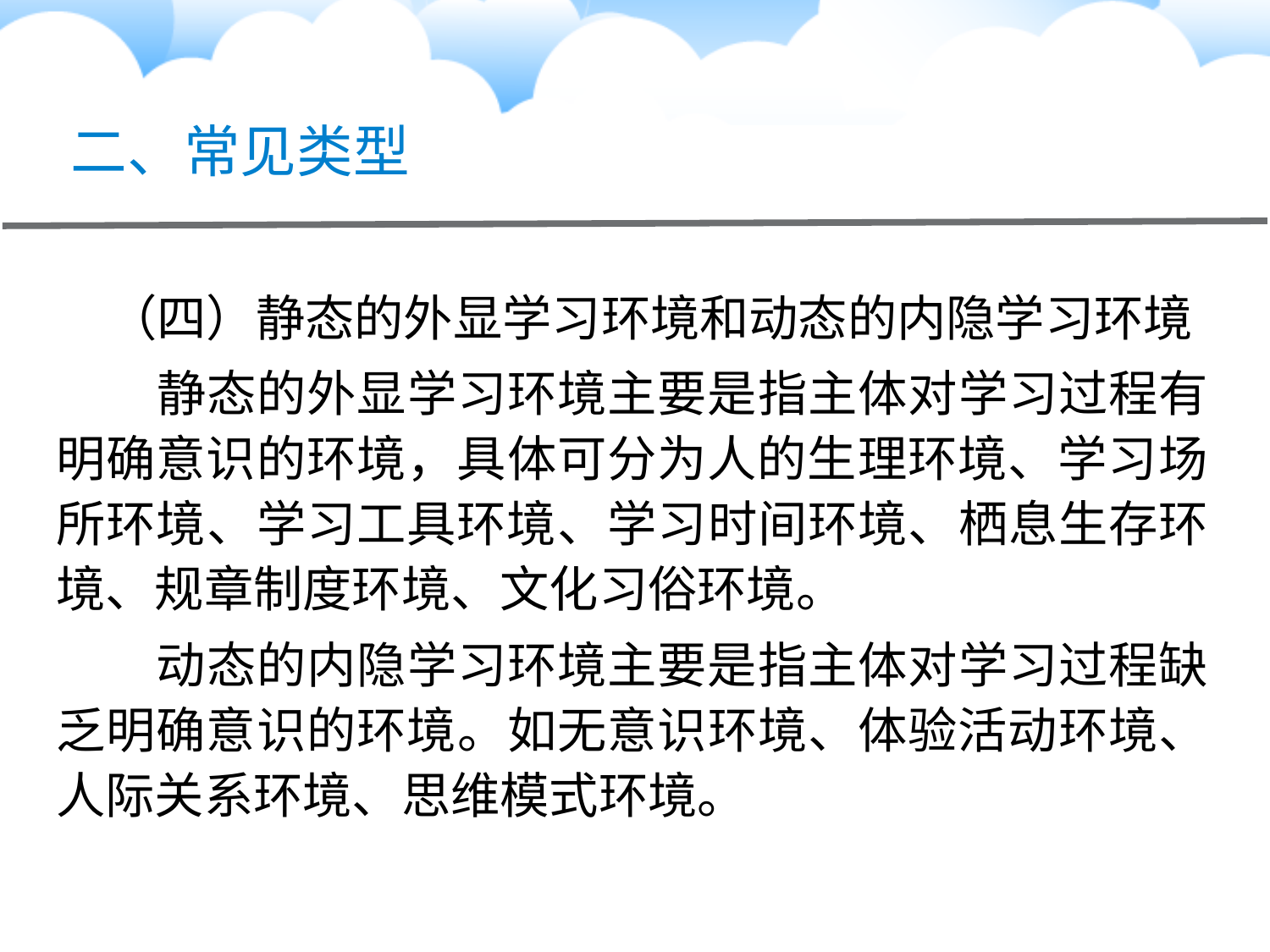

# 二、常见类型
 　（四）静态的外显学习环境和动态的内隐学习环境
　　静态的外显学习环境主要是指主体对学习过程有明确意识的环境，具体可分为人的生理环境、学习场所环境、学习工具环境、学习时间环境、栖息生存环境、规章制度环境、文化习俗环境。
　　动态的内隐学习环境主要是指主体对学习过程缺乏明确意识的环境。如无意识环境、体验活动环境、人际关系环境、思维模式环境。